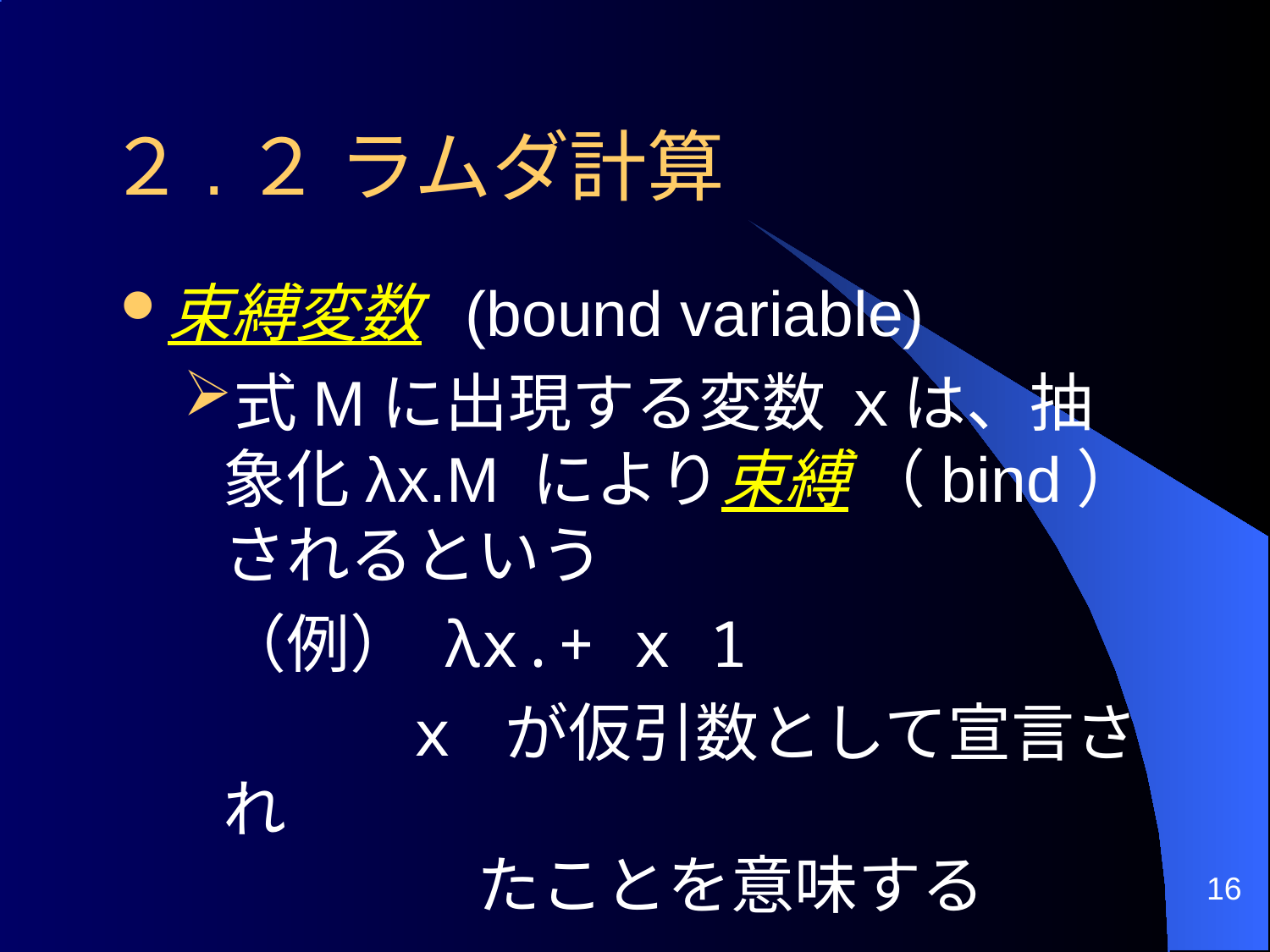

# ２.２ ラムダ計算
束縛変数  (bound variable)
式Mに出現する変数 ｘは、抽象化λx.M により束縛 （bind）されるという
	（例） λx.+ x 1
	     x が仮引数として宣言され
		たことを意味する
16